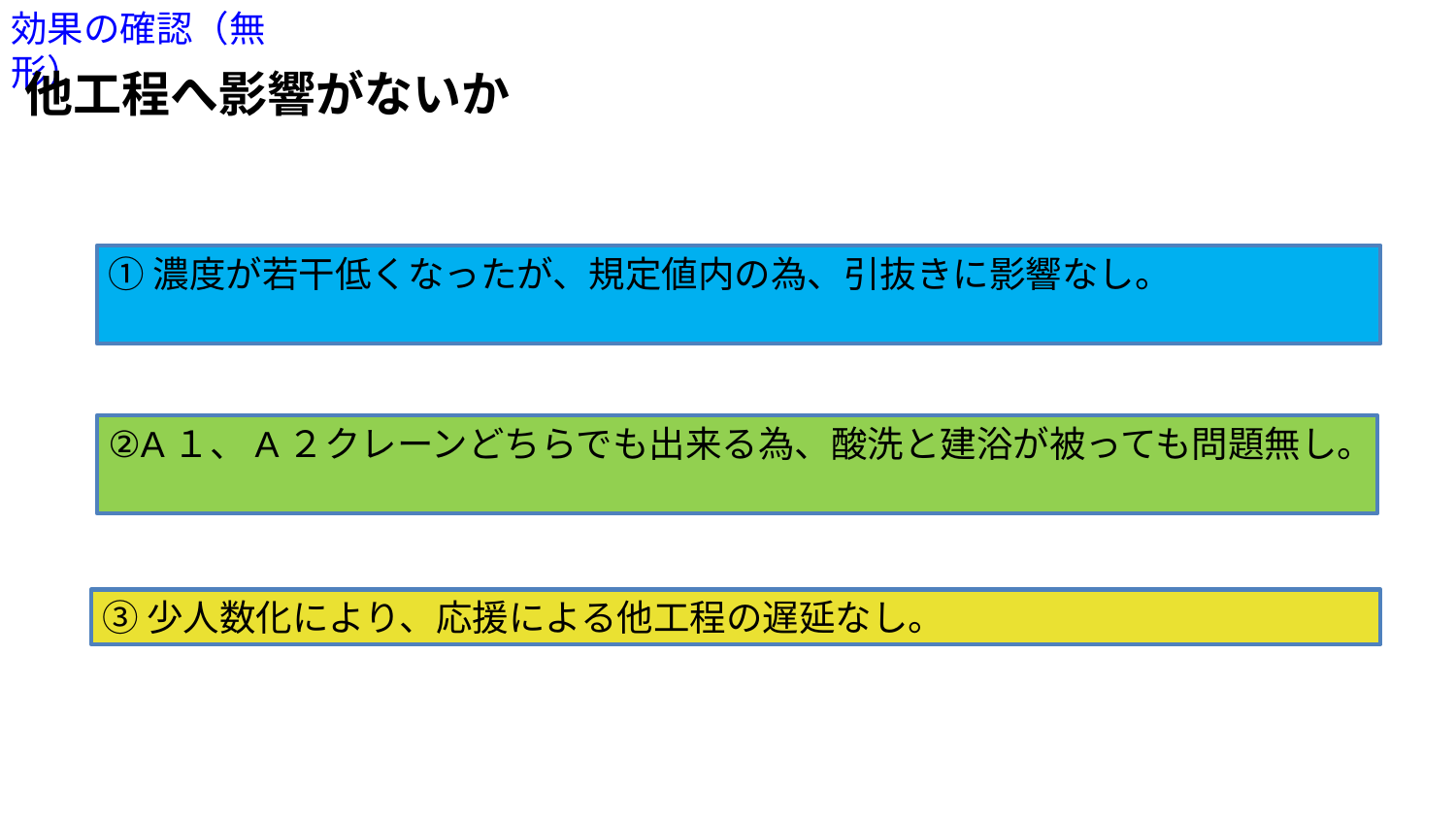

効果の確認（無形）

他工程へ影響がないか
①濃度が若干低くなったが、規定値内の為、引抜きに影響なし。
②A１、A２クレーンどちらでも出来る為、酸洗と建浴が被っても問題無し。
③少人数化により、応援による他工程の遅延なし。